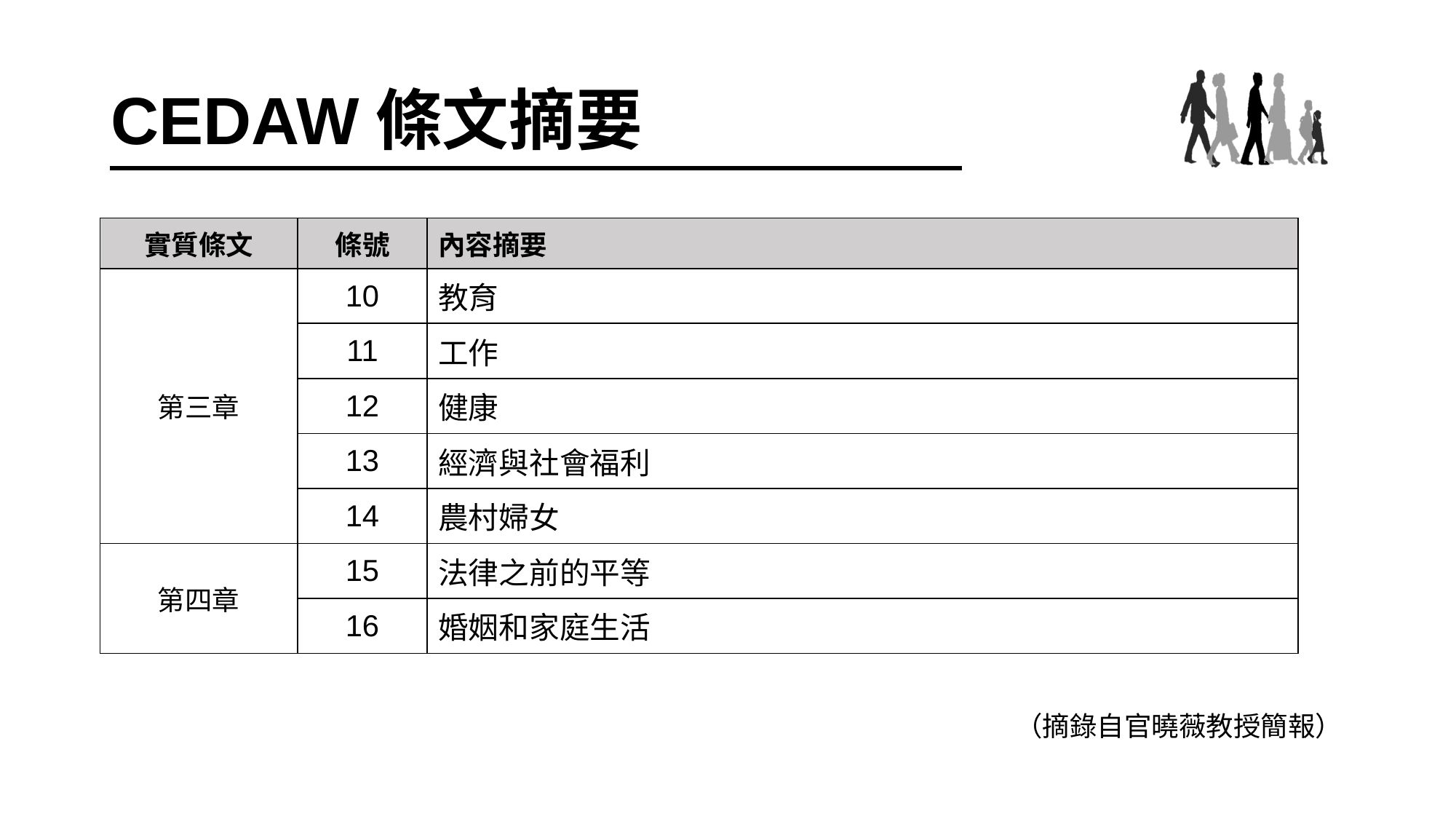

# CEDAW條文摘要
| 實質條文 | 條號 | 內容摘要 |
| --- | --- | --- |
| 第三章 | 10 | 教育 |
|  | 11 | 工作 |
|  | 12 | 健康 |
|  | 13 | 經濟與社會福利 |
|  | 14 | 農村婦女 |
| 第四章 | 15 | 法律之前的平等 |
|  | 16 | 婚姻和家庭生活 |
（摘錄自官曉薇教授簡報）